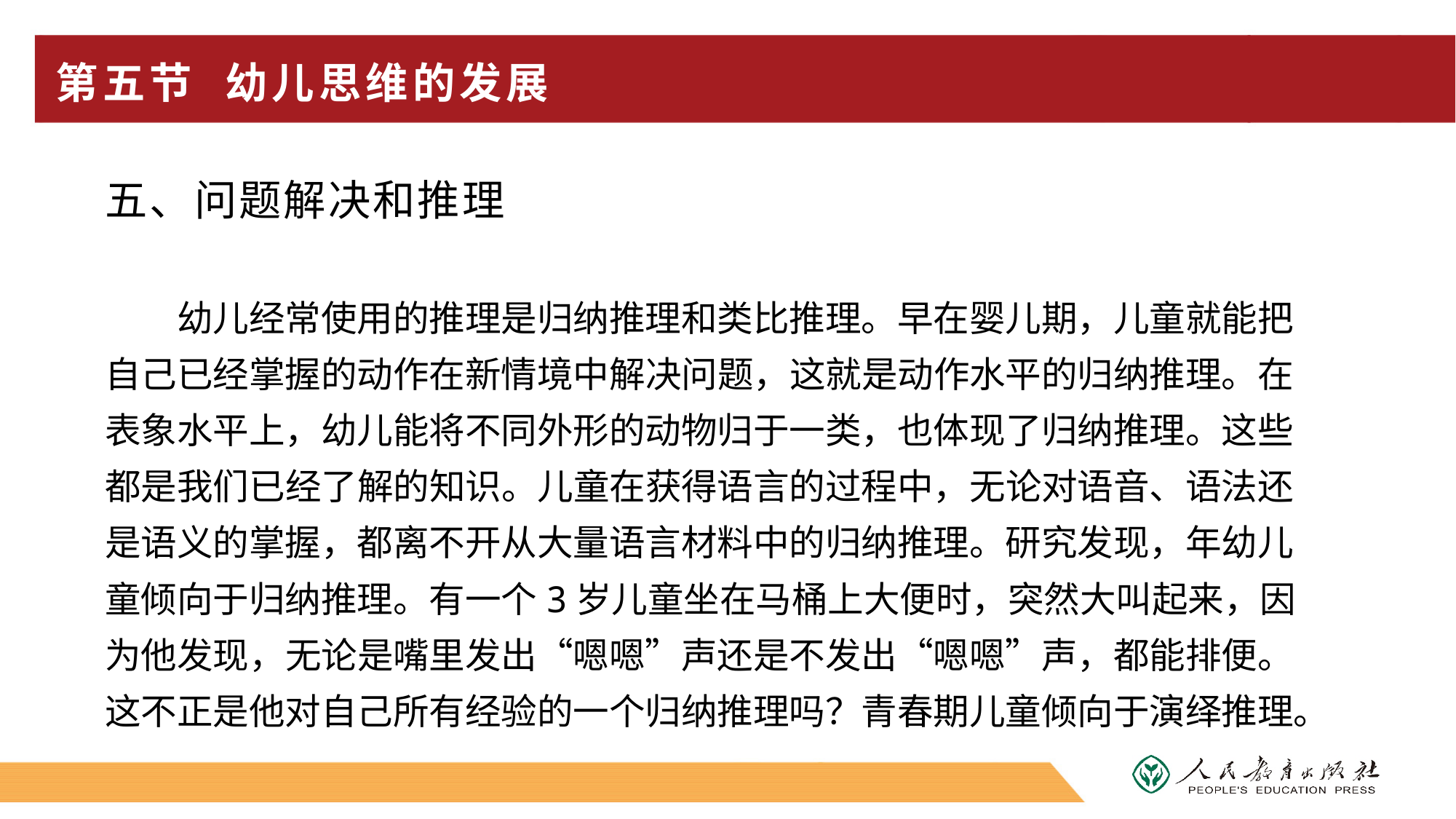

# 第五节  幼儿思维的发展
五、问题解决和推理
幼儿经常使用的推理是归纳推理和类比推理。早在婴儿期，儿童就能把自己已经掌握的动作在新情境中解决问题，这就是动作水平的归纳推理。在表象水平上，幼儿能将不同外形的动物归于一类，也体现了归纳推理。这些都是我们已经了解的知识。儿童在获得语言的过程中，无论对语音、语法还是语义的掌握，都离不开从大量语言材料中的归纳推理。研究发现，年幼儿童倾向于归纳推理。有一个3岁儿童坐在马桶上大便时，突然大叫起来，因为他发现，无论是嘴里发出“嗯嗯”声还是不发出“嗯嗯”声，都能排便。这不正是他对自己所有经验的一个归纳推理吗？青春期儿童倾向于演绎推理。